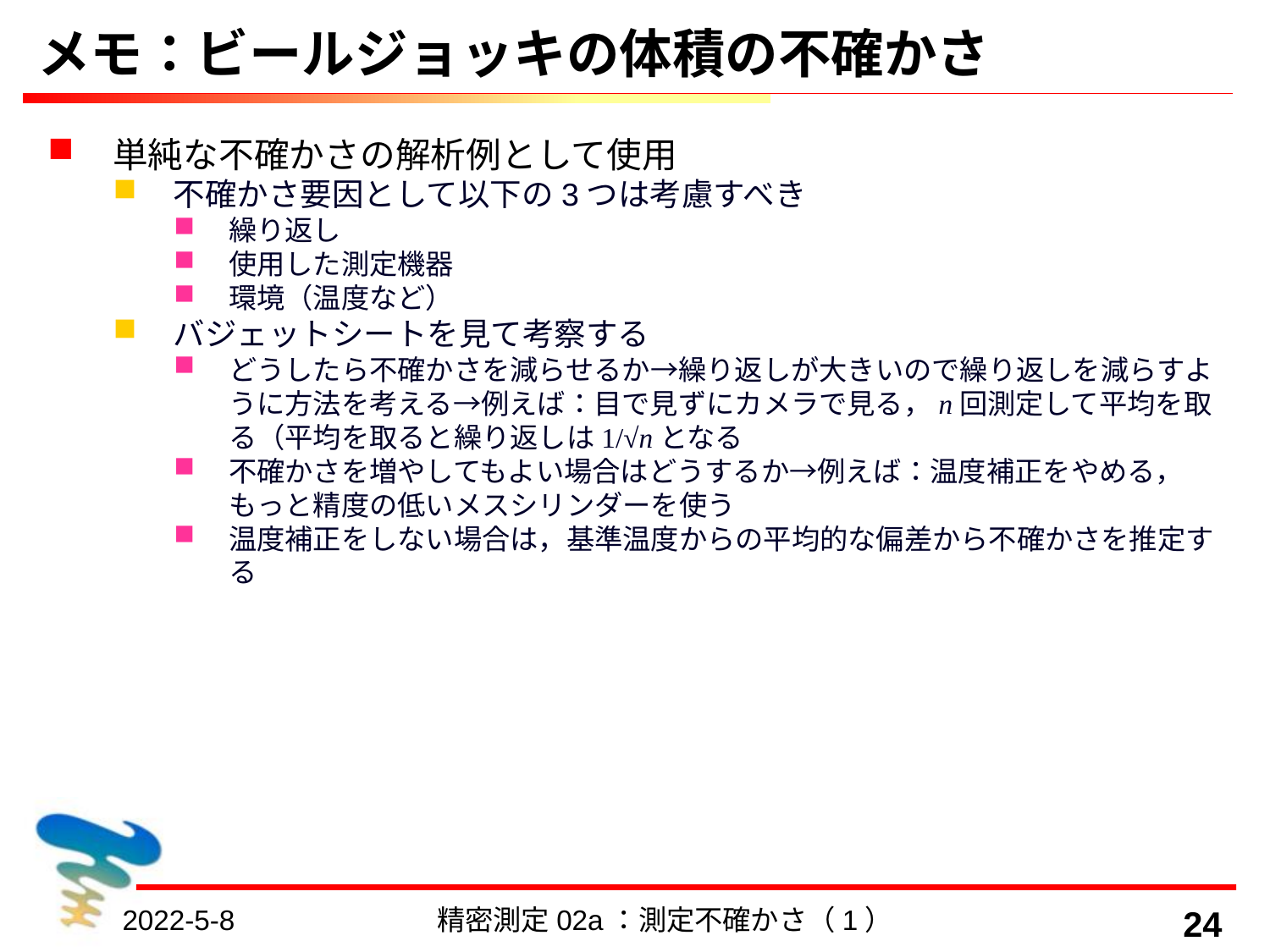

# メモ：ビールジョッキの体積の不確かさ
単純な不確かさの解析例として使用
不確かさ要因として以下の3つは考慮すべき
繰り返し
使用した測定機器
環境（温度など）
バジェットシートを見て考察する
どうしたら不確かさを減らせるか→繰り返しが大きいので繰り返しを減らすように方法を考える→例えば：目で見ずにカメラで見る，n回測定して平均を取る（平均を取ると繰り返しは1/√nとなる
不確かさを増やしてもよい場合はどうするか→例えば：温度補正をやめる，もっと精度の低いメスシリンダーを使う
温度補正をしない場合は，基準温度からの平均的な偏差から不確かさを推定する
2022-5-8
精密測定02a：測定不確かさ（1）
24